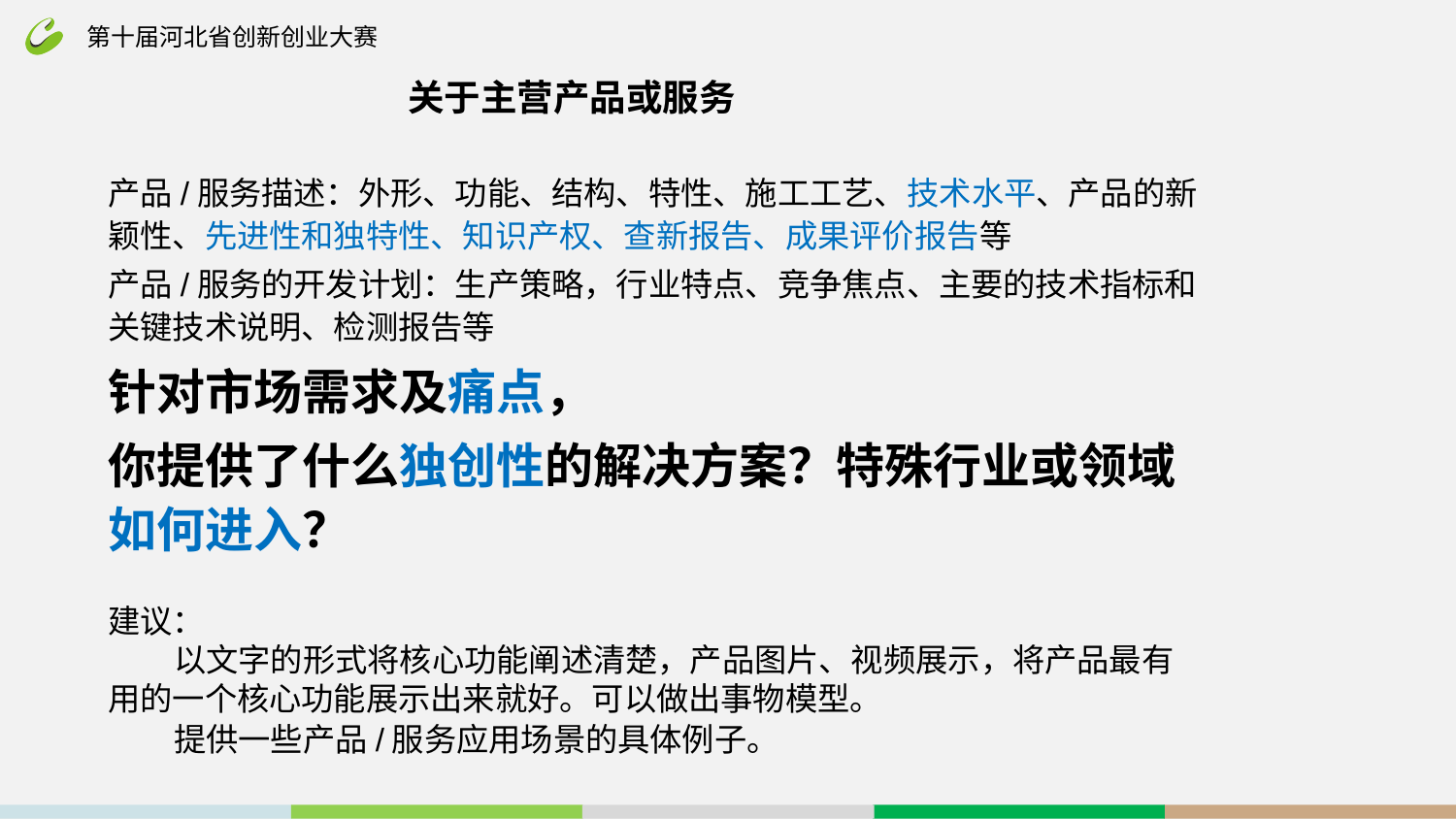

# 关于主营产品或服务

产品/服务描述：外形、功能、结构、特性、施工工艺、技术水平、产品的新颖性、先进性和独特性、知识产权、查新报告、成果评价报告等
产品/服务的开发计划：生产策略，行业特点、竞争焦点、主要的技术指标和关键技术说明、检测报告等
针对市场需求及痛点，
你提供了什么独创性的解决方案？特殊行业或领域如何进入？

建议：
        以文字的形式将核心功能阐述清楚，产品图片、视频展示，将产品最有用的一个核心功能展示出来就好。可以做出事物模型。
        提供一些产品/服务应用场景的具体例子。